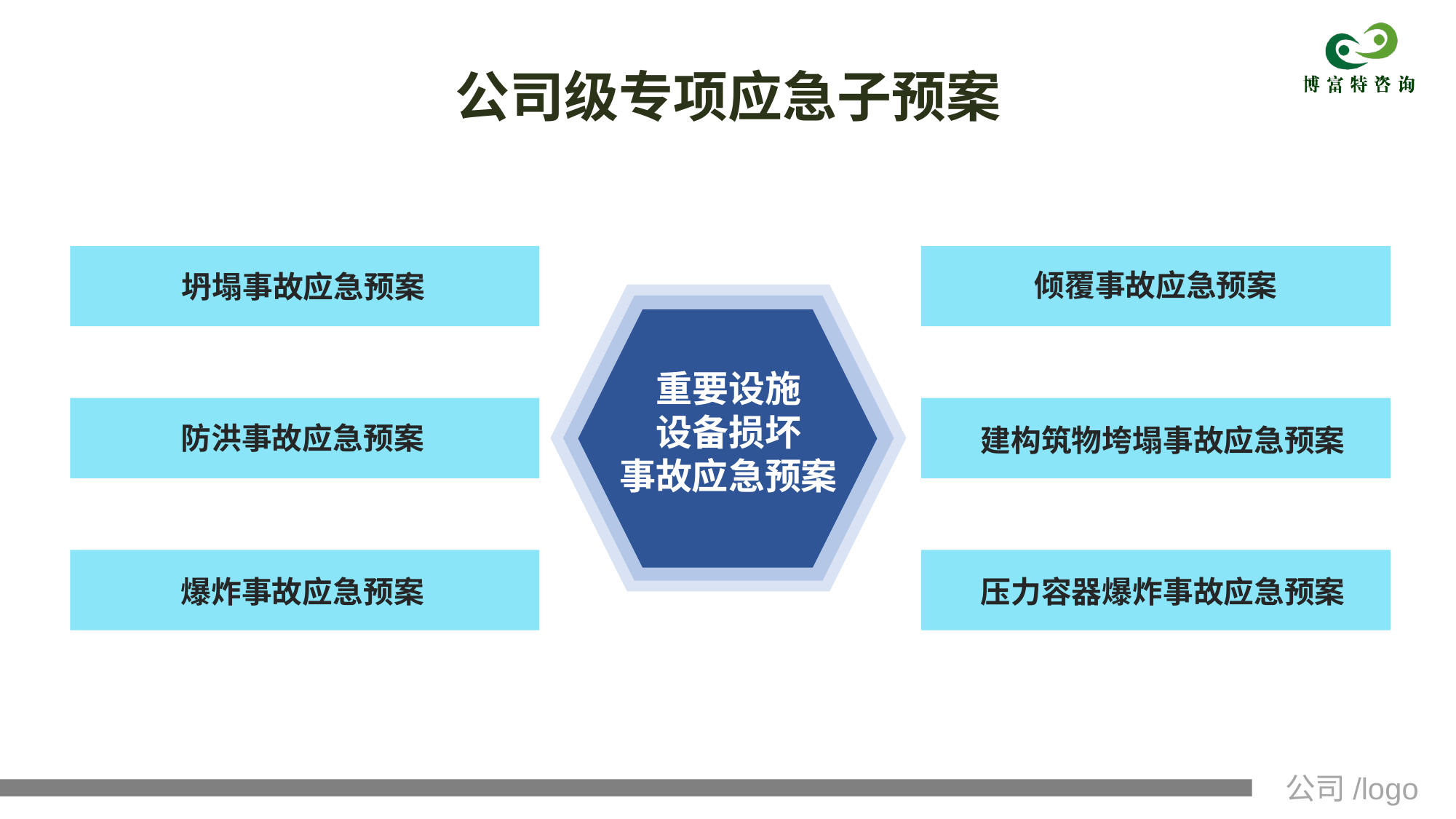

公司级专项应急子预案

倾覆事故应急预案
坍塌事故应急预案

重要设施
设备损坏
事故应急预案

防洪事故应急预案
建构筑物垮塌事故应急预案

爆炸事故应急预案
压力容器爆炸事故应急预案
公司/logo